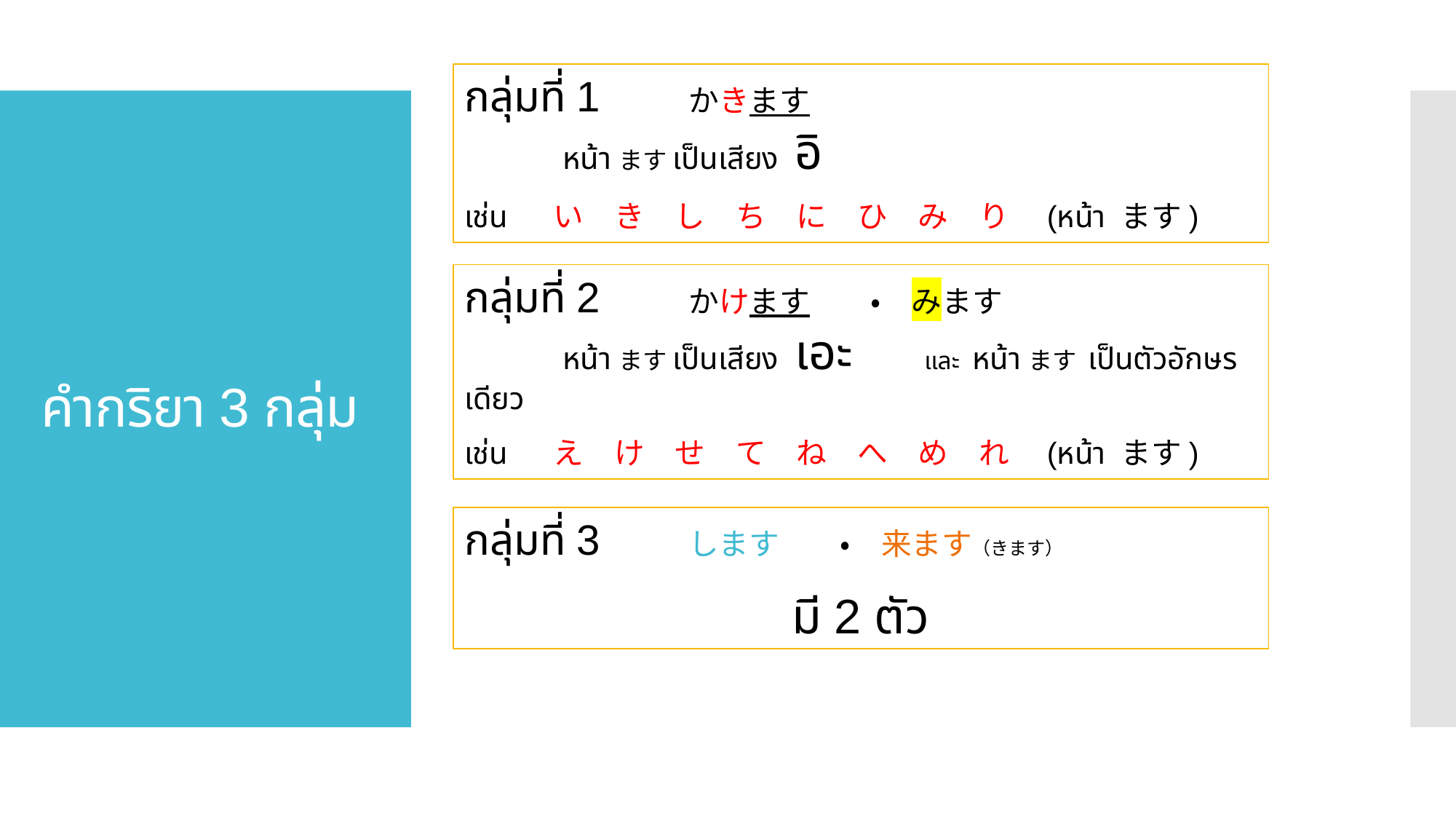

กลุ่มที่ 1   　かきます
　　　หน้าますเป็นเสียง  อิ
เช่น 　い　き　し　ち　に　ひ　み　り　(หน้า ます)
# คำกริยา 3 กลุ่ม
กลุ่มที่ 2   　かけます　　・　みます
　　　หน้าますเป็นเสียง  เอะ　และ หน้าます เป็นตัวอักษรเดียว
เช่น 　え　け　せ　て　ね　へ　め　れ　(หน้า ます)
กลุ่มที่ 3   　します　　・　来ます（きます）

			มี 2 ตัว